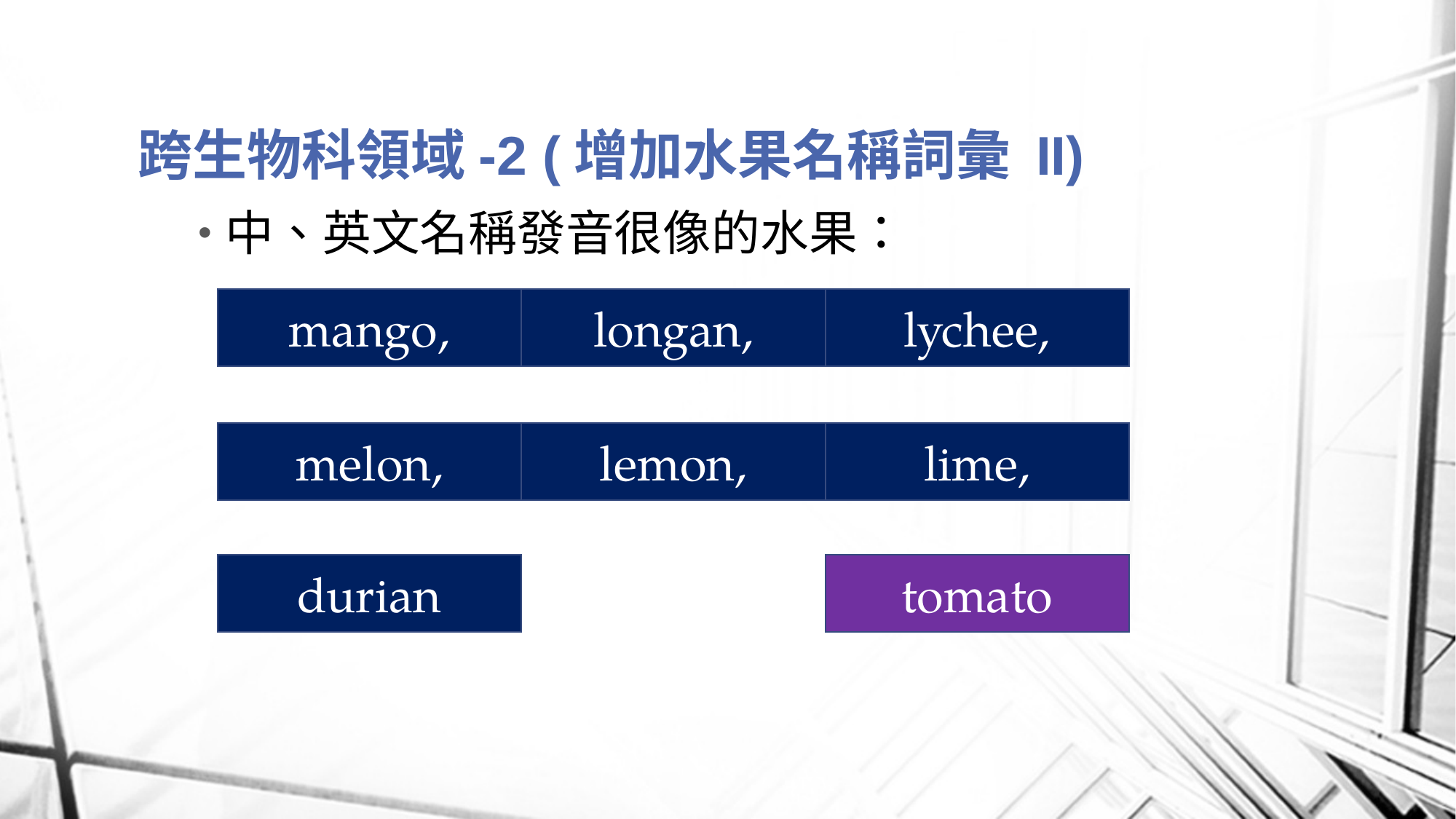

# 跨生物科領域-2 (增加水果名稱詞彙 II)
中、英文名稱發音很像的水果：
mango,
longan,
lychee,
lime,
lemon,
melon,
tomato
durian